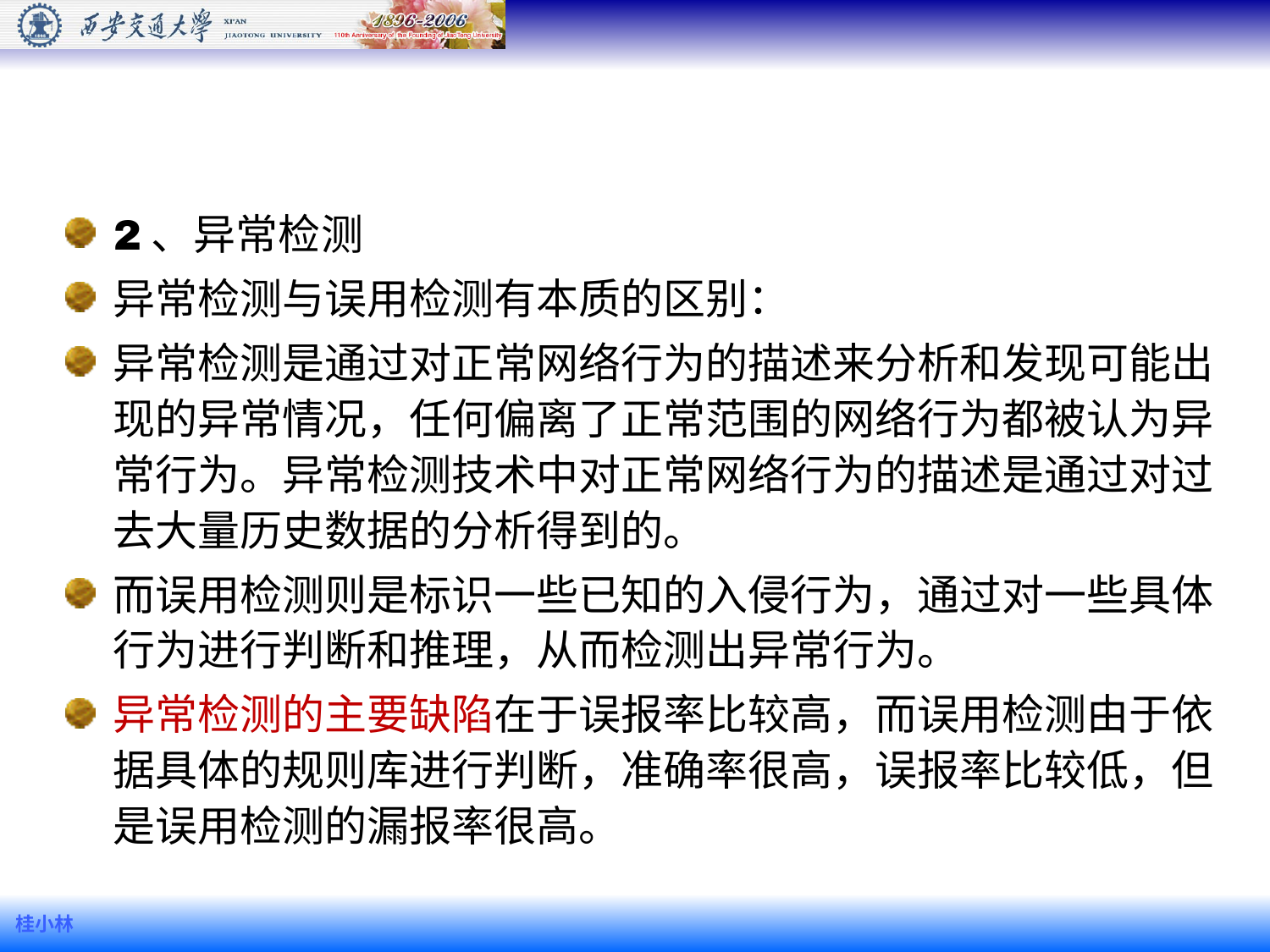

#
2、异常检测
异常检测与误用检测有本质的区别：
异常检测是通过对正常网络行为的描述来分析和发现可能出现的异常情况，任何偏离了正常范围的网络行为都被认为异常行为。异常检测技术中对正常网络行为的描述是通过对过去大量历史数据的分析得到的。
而误用检测则是标识一些已知的入侵行为，通过对一些具体行为进行判断和推理，从而检测出异常行为。
异常检测的主要缺陷在于误报率比较高，而误用检测由于依据具体的规则库进行判断，准确率很高，误报率比较低，但是误用检测的漏报率很高。
57
桂小林